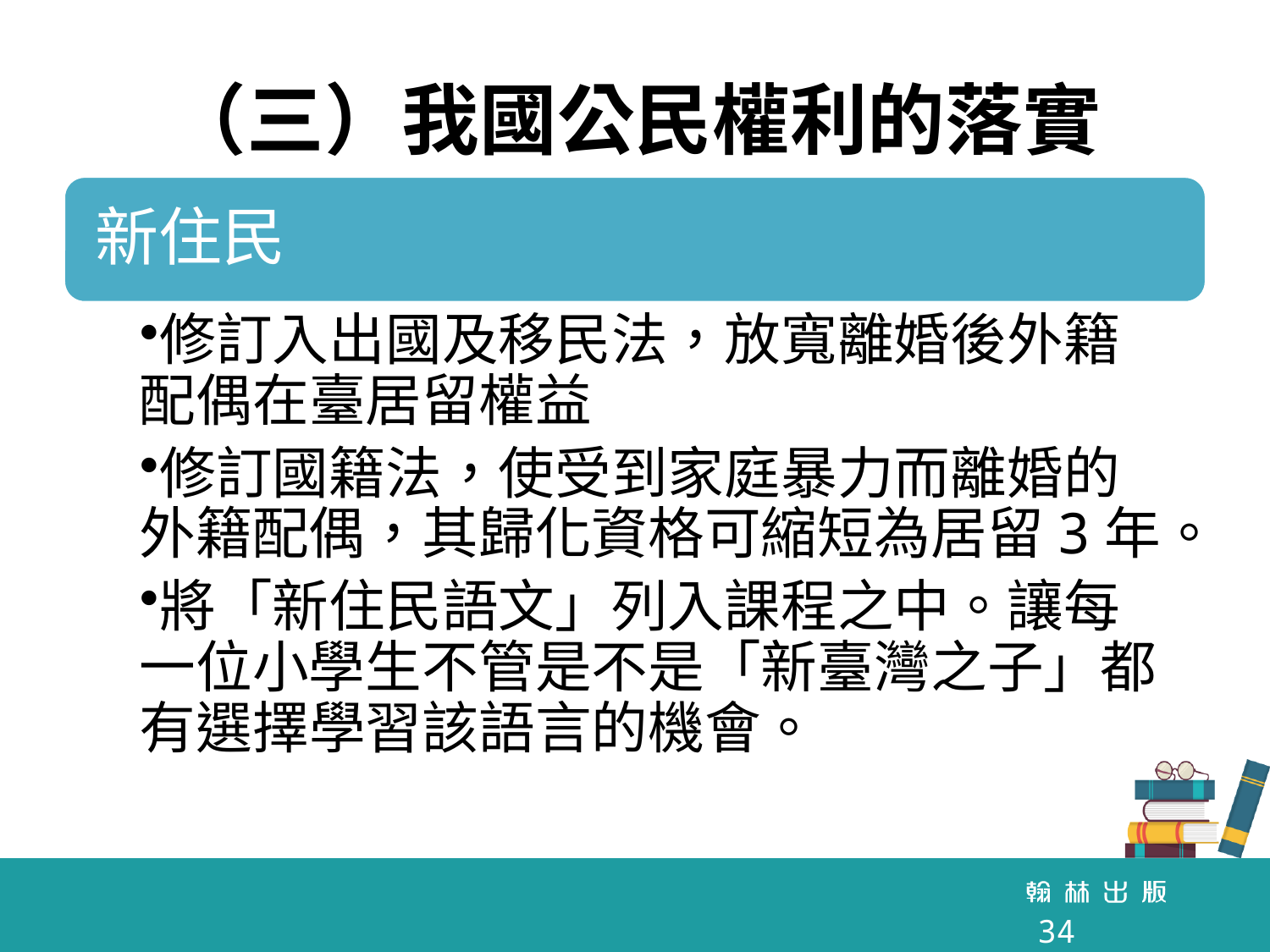

# （三）我國公民權利的落實
新住民
修訂入出國及移民法，放寬離婚後外籍配偶在臺居留權益
修訂國籍法，使受到家庭暴力而離婚的外籍配偶，其歸化資格可縮短為居留3年。
將「新住民語文」列入課程之中。讓每一位小學生不管是不是「新臺灣之子」都有選擇學習該語言的機會。
34